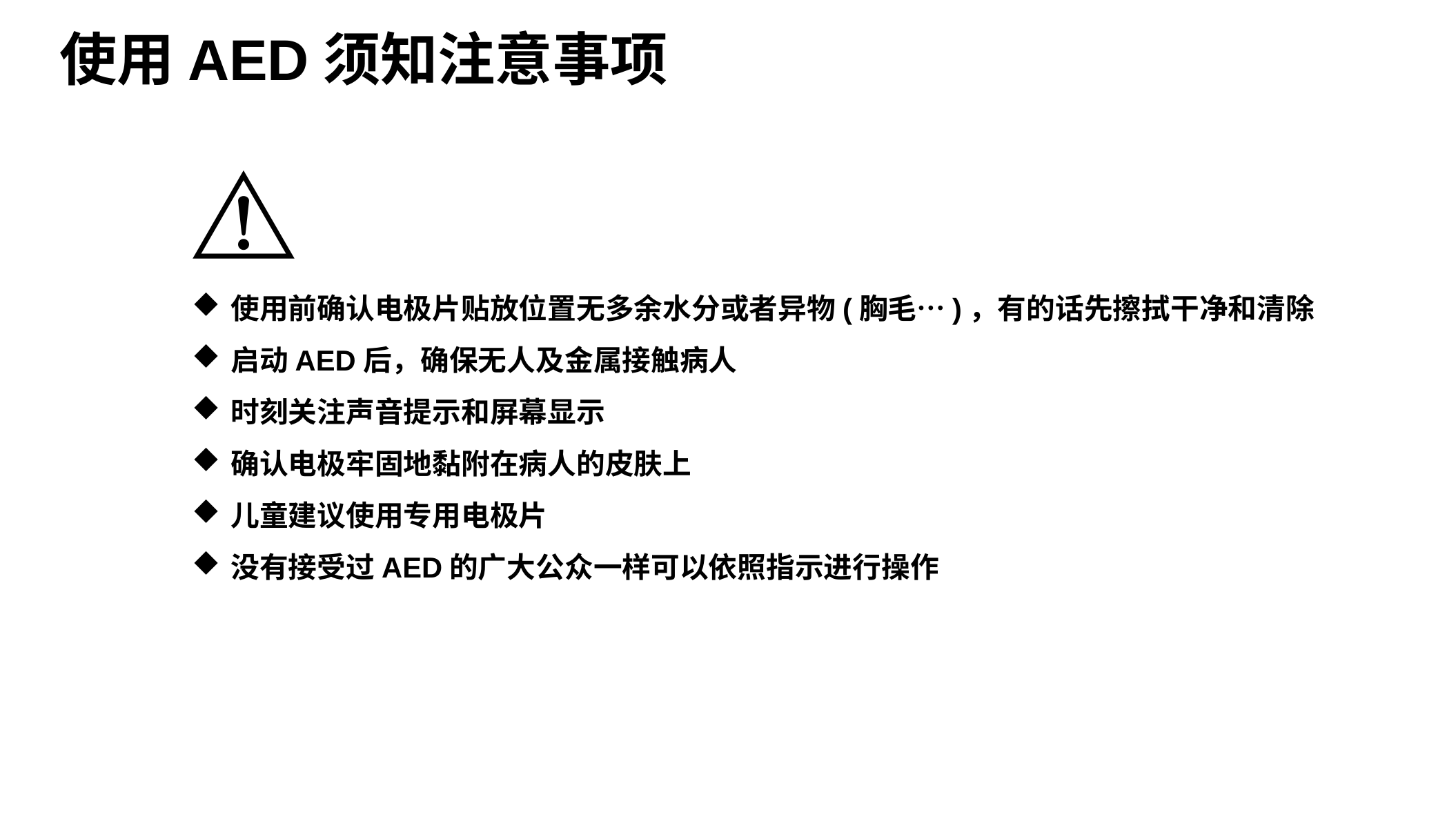

使用AED须知注意事项
使用前确认电极片贴放位置无多余水分或者异物(胸毛…)，有的话先擦拭干净和清除
启动AED后，确保无人及金属接触病人
时刻关注声音提示和屏幕显示
确认电极牢固地黏附在病人的皮肤上
儿童建议使用专用电极片
没有接受过AED的广大公众一样可以依照指示进行操作

⚠️